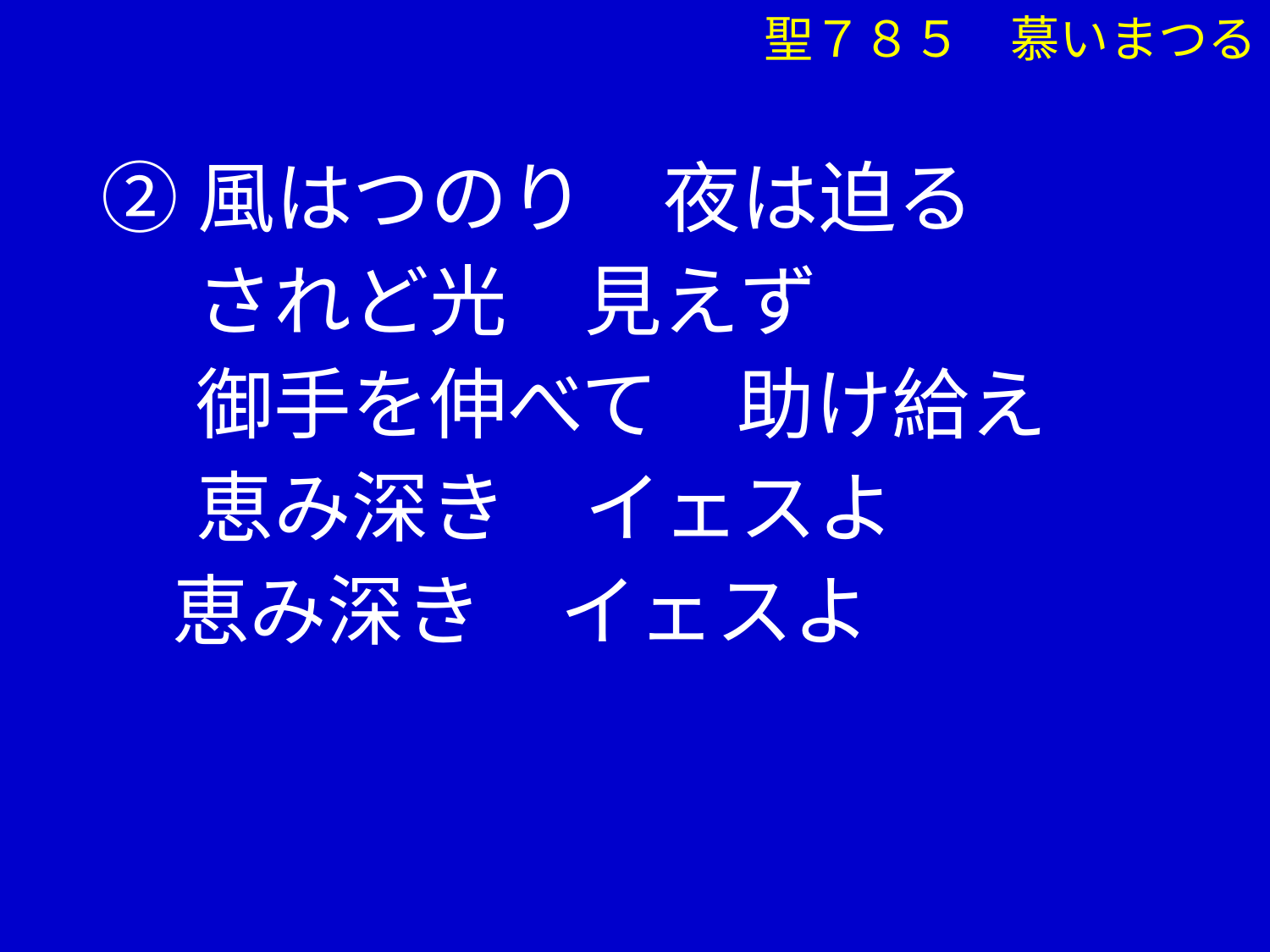

聖７８５　慕いまつる

②風はつのり　夜は迫る
　 されど光　見えず
　 御手を伸べて　助け給え
　 恵み深き　イェスよ
   恵み深き　イェスよ